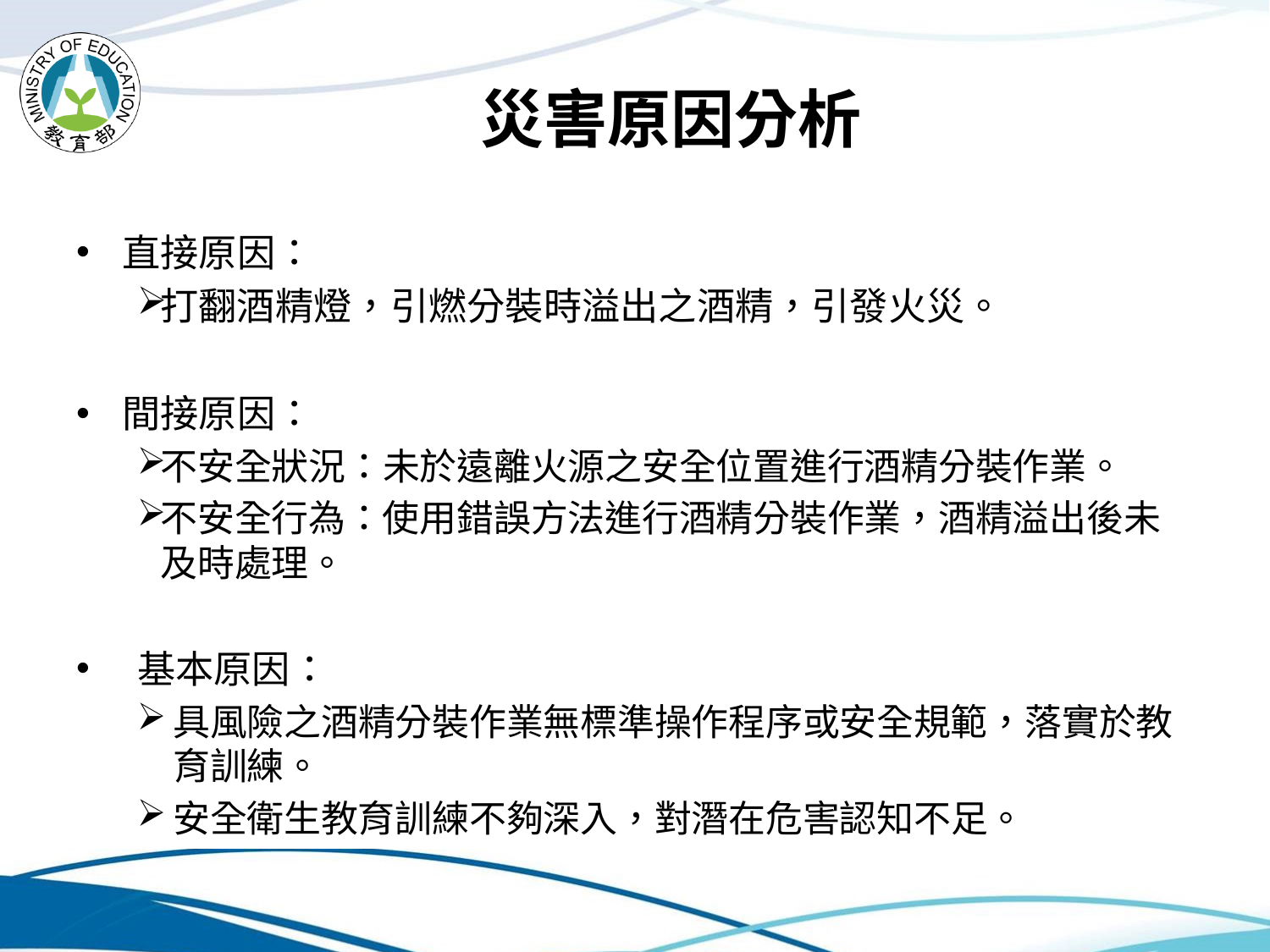

# 災害原因分析
直接原因：
打翻酒精燈，引燃分裝時溢出之酒精，引發火災。

間接原因：
不安全狀況：未於遠離火源之安全位置進行酒精分裝作業。
不安全行為：使用錯誤方法進行酒精分裝作業，酒精溢出後未及時處理。

 基本原因：
具風險之酒精分裝作業無標準操作程序或安全規範，落實於教育訓練。
安全衛生教育訓練不夠深入，對潛在危害認知不足。